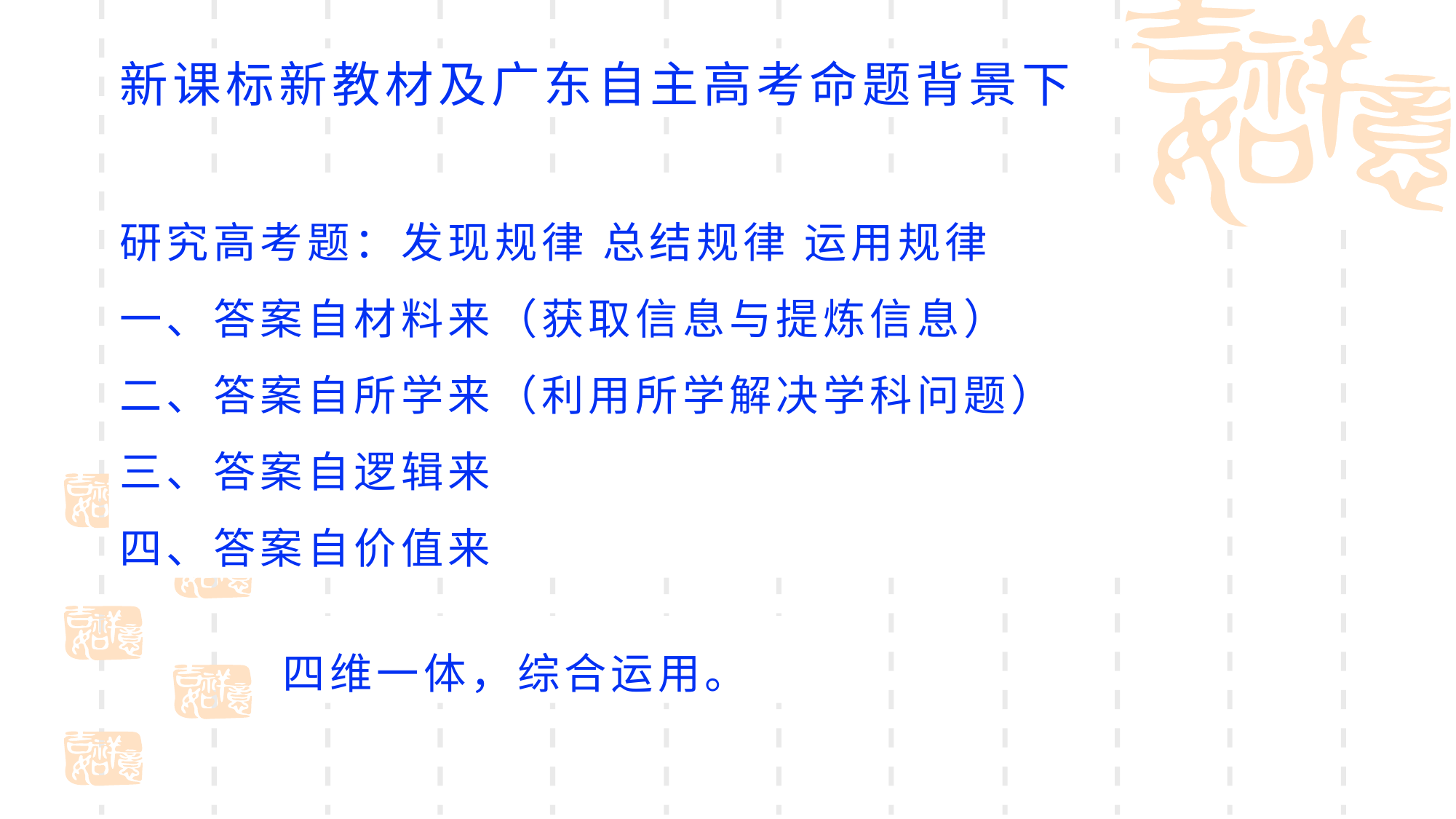

新课标新教材及广东自主高考命题背景下
研究高考题：发现规律 总结规律 运用规律
一、答案自材料来（获取信息与提炼信息）
二、答案自所学来（利用所学解决学科问题）
三、答案自逻辑来
四、答案自价值来
四维一体，综合运用。